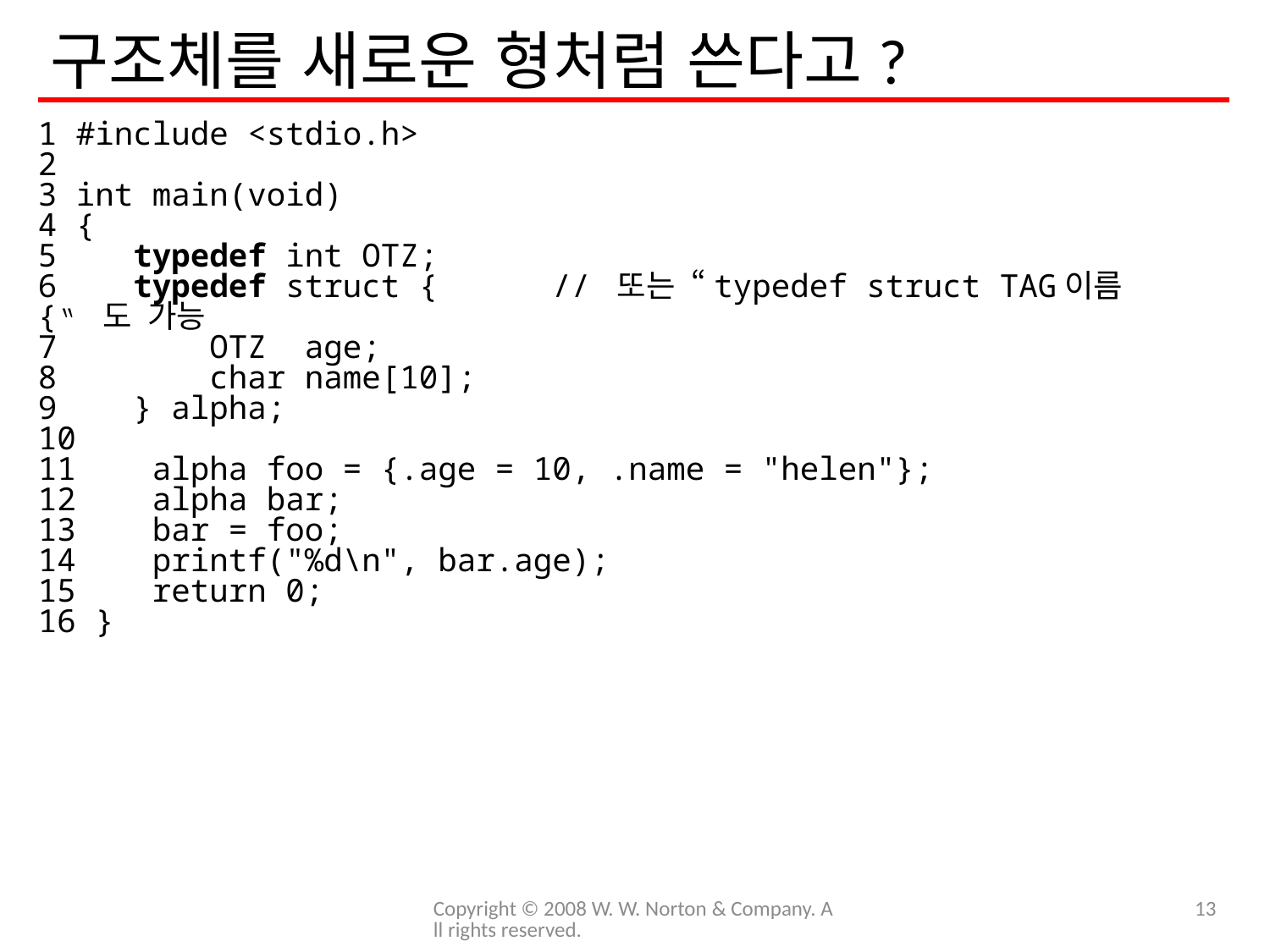

# 구조체를 새로운 형처럼 쓴다고?
1 #include <stdio.h>
2
3 int main(void)
4 {
5    typedef int OTZ;
6    typedef struct {      // 또는 “typedef struct TAG이름 {“ 도 가능
7        OTZ  age;
8        char name[10];
9    } alpha;
10
11    alpha foo = {.age = 10, .name = "helen"};
12    alpha bar;
13    bar = foo;
14    printf("%d\n", bar.age);
15    return 0;
16 }
Copyright © 2008 W. W. Norton & Company. All rights reserved.
13